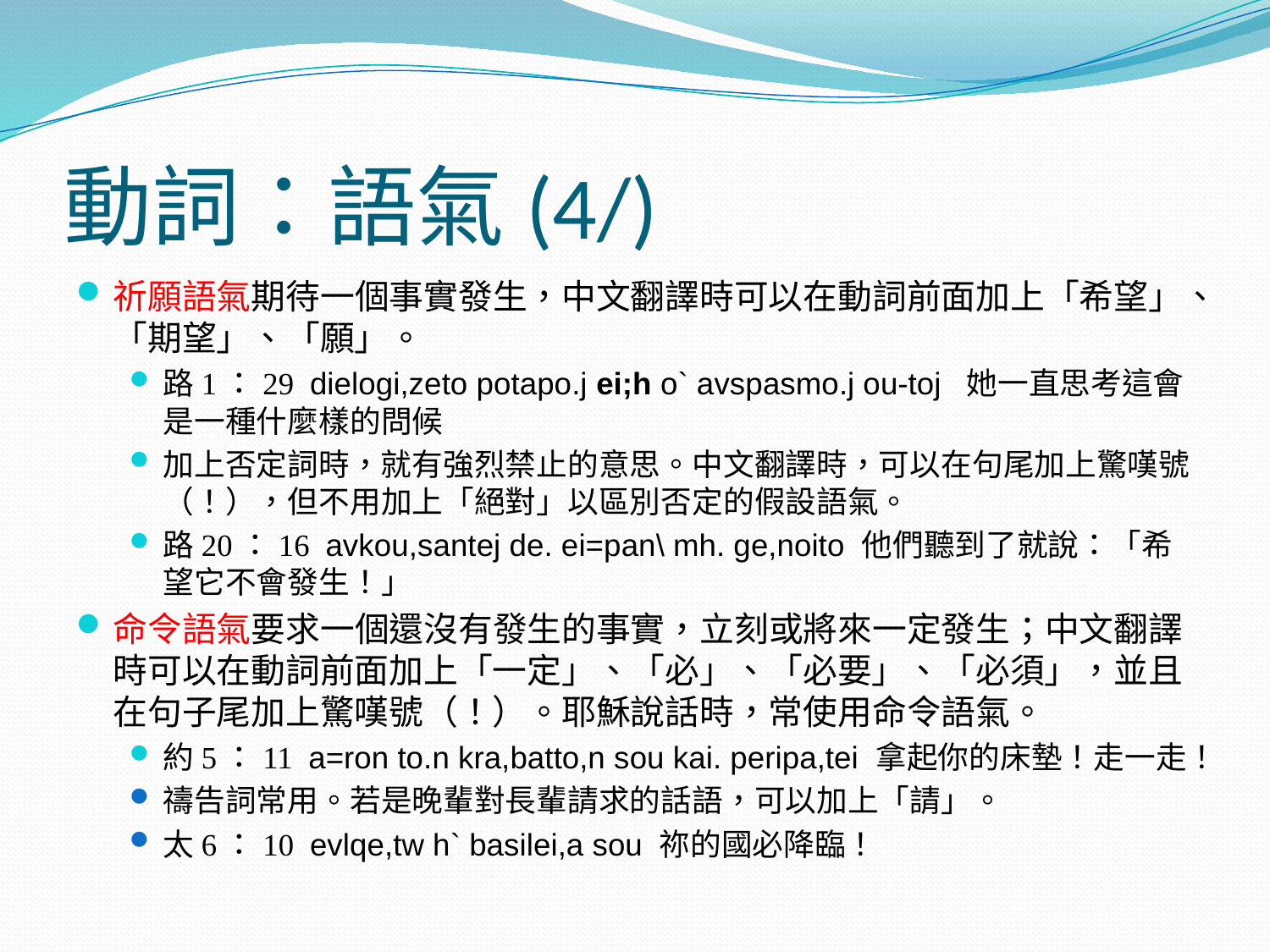

# 動詞：語氣(4/)
祈願語氣期待一個事實發生，中文翻譯時可以在動詞前面加上「希望」、「期望」、「願」。
路1：29  dielogi,zeto potapo.j ei;h o` avspasmo.j ou-toj  她一直思考這會是一種什麼樣的問候
加上否定詞時，就有強烈禁止的意思。中文翻譯時，可以在句尾加上驚嘆號（！），但不用加上「絕對」以區別否定的假設語氣。
路20：16  avkou,santej de. ei=pan\ mh. ge,noito 他們聽到了就說：「希望它不會發生！」
命令語氣要求一個還沒有發生的事實，立刻或將來一定發生；中文翻譯時可以在動詞前面加上「一定」、「必」、「必要」、「必須」，並且在句子尾加上驚嘆號（！）。耶穌說話時，常使用命令語氣。
約5：11  a=ron to.n kra,batto,n sou kai. peripa,tei 拿起你的床墊！走一走！
禱告詞常用。若是晚輩對長輩請求的話語，可以加上「請」。
太6：10  evlqe,tw h` basilei,a sou 祢的國必降臨！